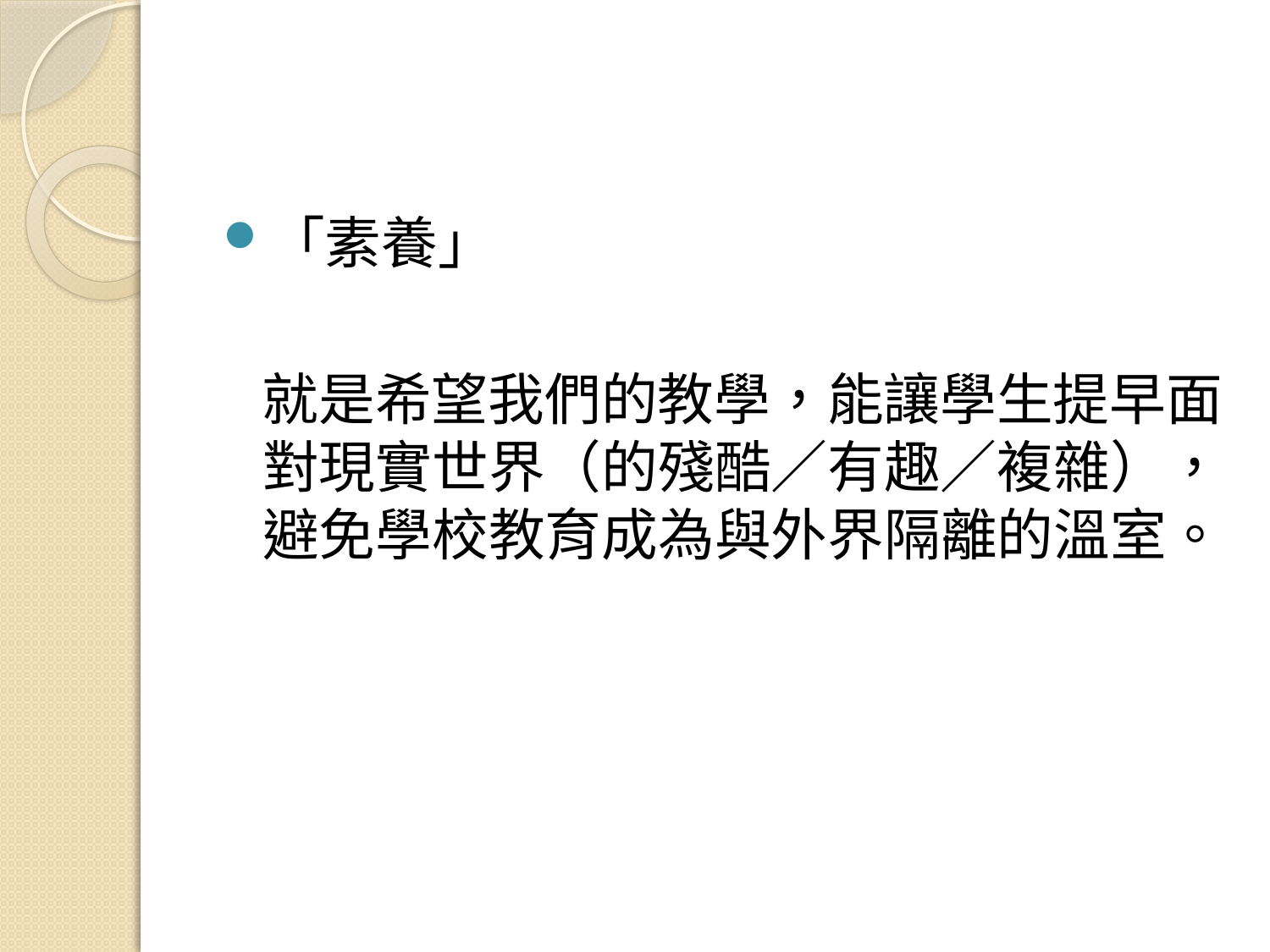

#
「素養」

  就是希望我們的教學，能讓學生提早面對現實世界（的殘酷／有趣／複雜），避免學校教育成為與外界隔離的溫室。